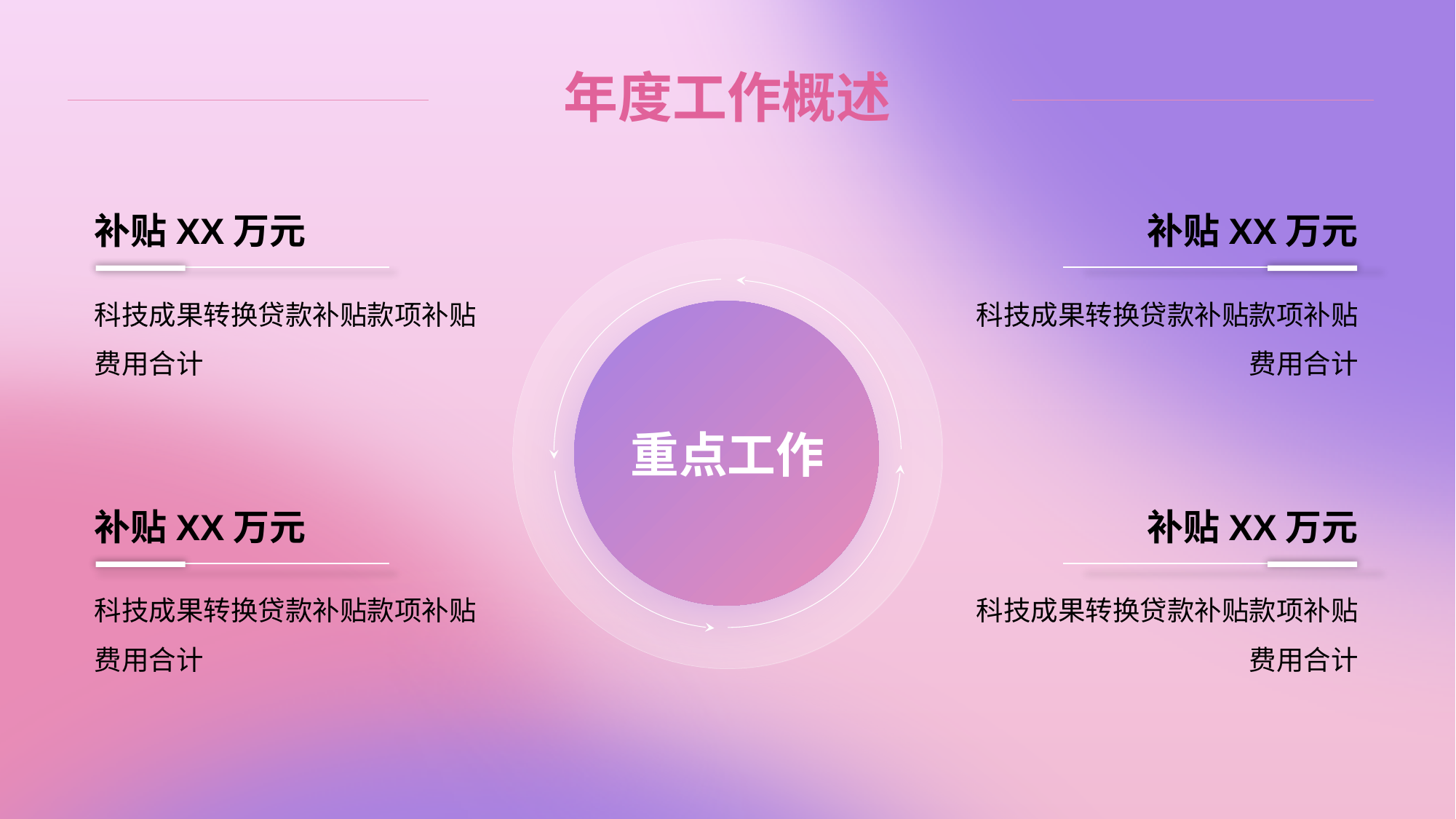

# 年度工作概述
补贴XX万元

科技成果转换贷款补贴款项补贴费用合计
补贴XX万元

科技成果转换贷款补贴款项补贴费用合计

重点工作
补贴XX万元

科技成果转换贷款补贴款项补贴费用合计
补贴XX万元

科技成果转换贷款补贴款项补贴费用合计